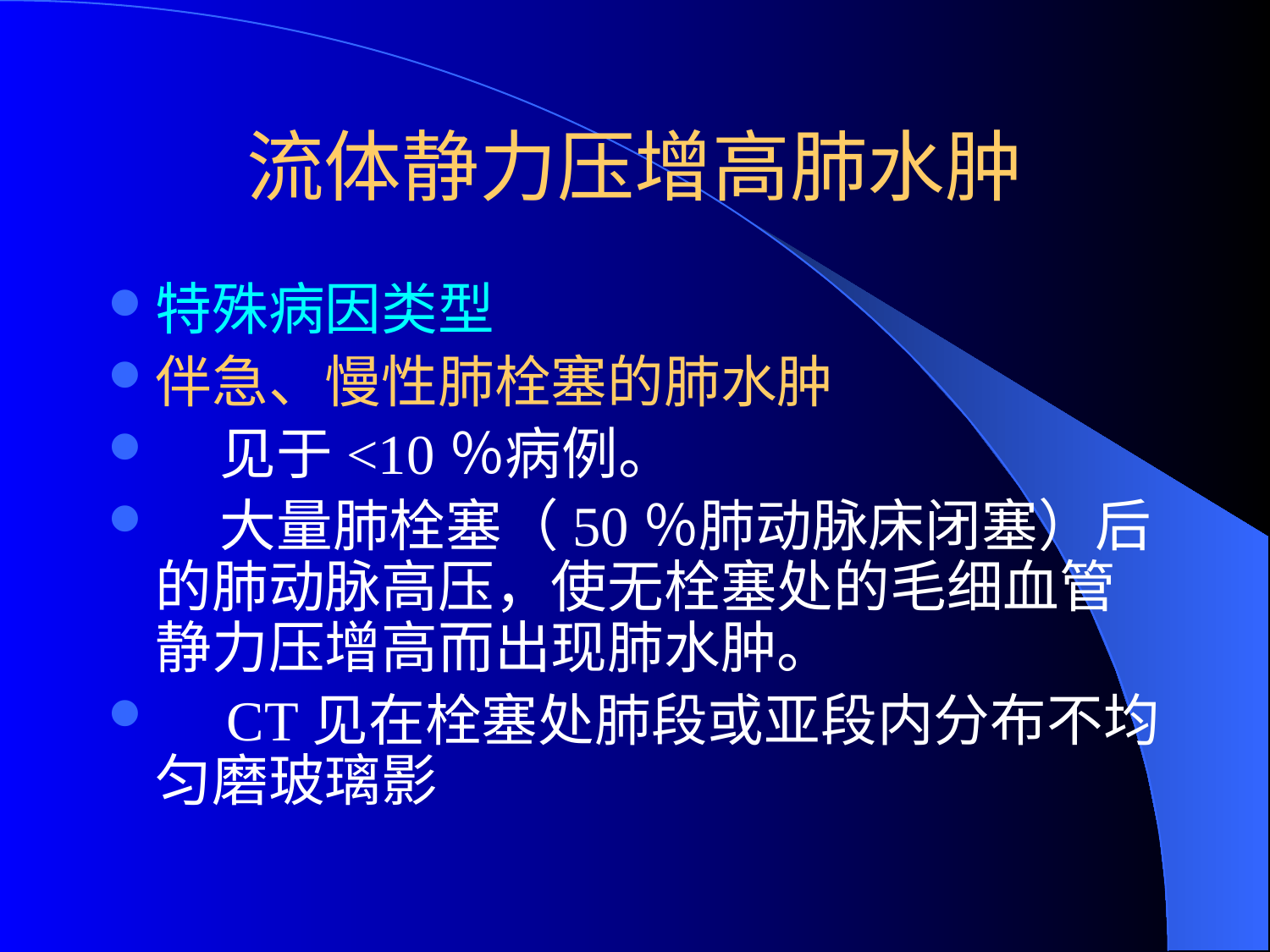

# 流体静力压增高肺水肿
特殊病因类型
伴急、慢性肺栓塞的肺水肿
    见于<10％病例。
    大量肺栓塞（50％肺动脉床闭塞）后的肺动脉高压，使无栓塞处的毛细血管静力压增高而出现肺水肿。
     CT见在栓塞处肺段或亚段内分布不均匀磨玻璃影